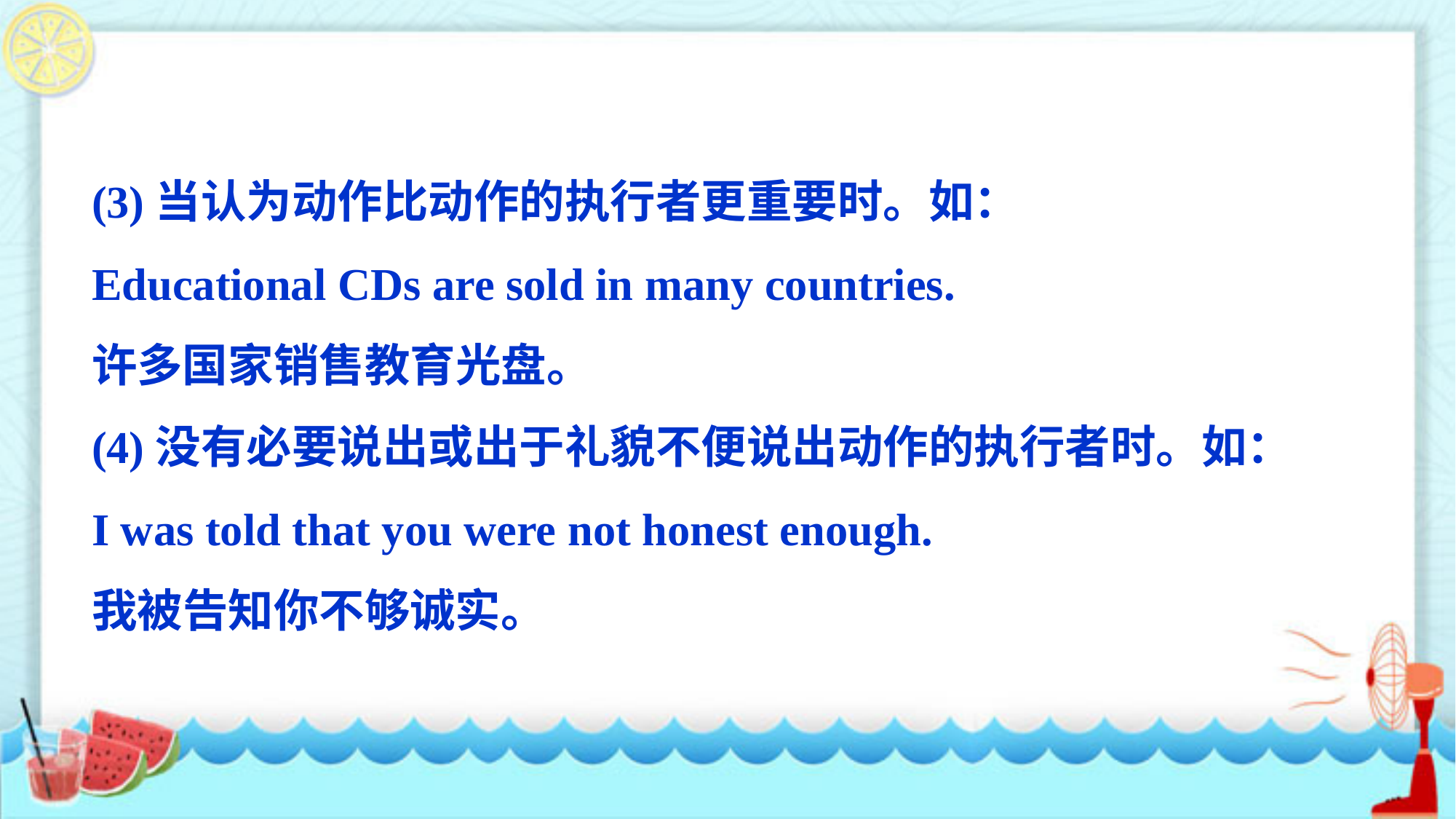

(3)当认为动作比动作的执行者更重要时。如：
Educational CDs are sold in many countries.
许多国家销售教育光盘。
(4)没有必要说出或出于礼貌不便说出动作的执行者时。如：
I was told that you were not honest enough.
我被告知你不够诚实。